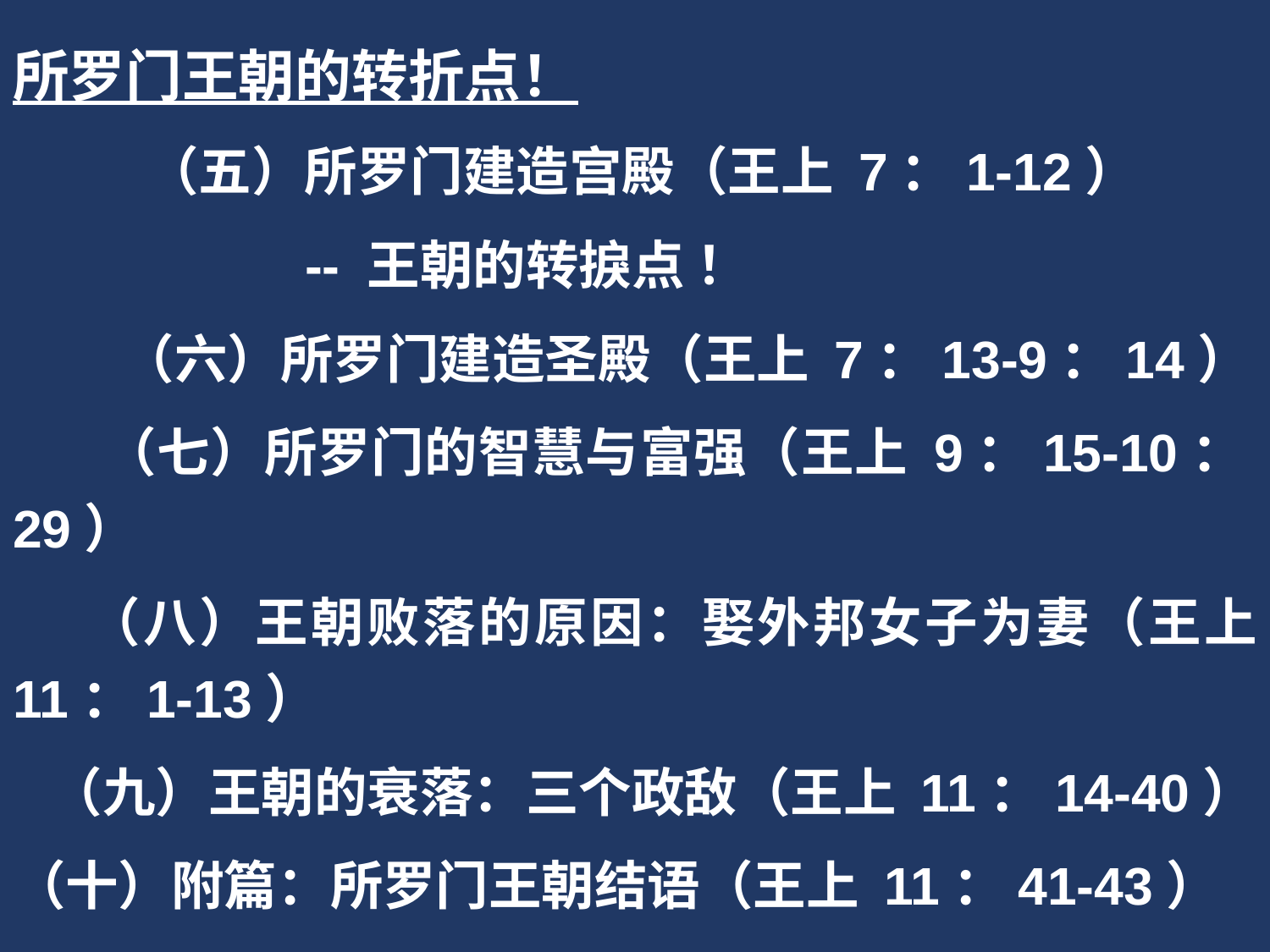

所罗门王朝的转折点！
          （五）所罗门建造宫殿（王上 7：1-12）
                    -- 王朝的转捩点 ！
        （六）所罗门建造圣殿（王上 7：13-9：14）
      （七）所罗门的智慧与富强（王上 9：15-10：29）
    （八）王朝败落的原因：娶外邦女子为妻（王上 11：1-13）
  （九）王朝的衰落：三个政敌（王上 11：14-40）
（十）附篇：所罗门王朝结语（王上 11：41-43）